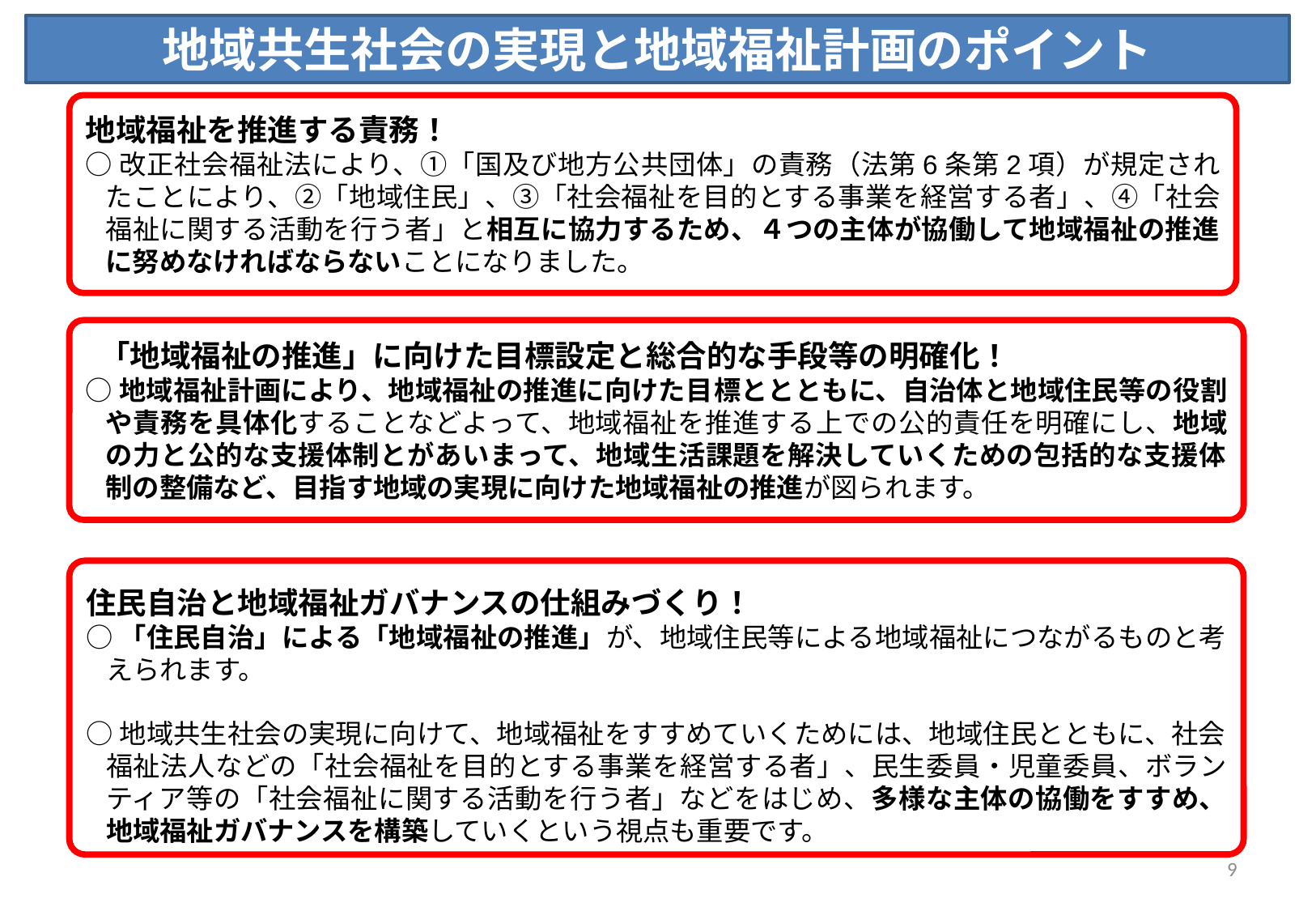

地域共生社会の実現と地域福祉計画のポイント
地域福祉を推進する責務！
○改正社会福祉法により、①「国及び地方公共団体」の責務（法第6条第2項）が規定されたことにより、②「地域住民」、③「社会福祉を目的とする事業を経営する者」、④「社会福祉に関する活動を行う者」と相互に協力するため、４つの主体が協働して地域福祉の推進に努めなければならないことになりました。
 「地域福祉の推進」に向けた目標設定と総合的な手段等の明確化！
○地域福祉計画により、地域福祉の推進に向けた目標ととともに、自治体と地域住民等の役割や責務を具体化することなどよって、地域福祉を推進する上での公的責任を明確にし、地域の力と公的な支援体制とがあいまって、地域生活課題を解決していくための包括的な支援体制の整備など、目指す地域の実現に向けた地域福祉の推進が図られます。

住民自治と地域福祉ガバナンスの仕組みづくり！
○「住民自治」による「地域福祉の推進」が、地域住民等による地域福祉につながるものと考えられます。

○地域共生社会の実現に向けて、地域福祉をすすめていくためには、地域住民とともに、社会福祉法人などの「社会福祉を目的とする事業を経営する者」、民生委員・児童委員、ボランティア等の「社会福祉に関する活動を行う者」などをはじめ、多様な主体の協働をすすめ、地域福祉ガバナンスを構築していくという視点も重要です。

9